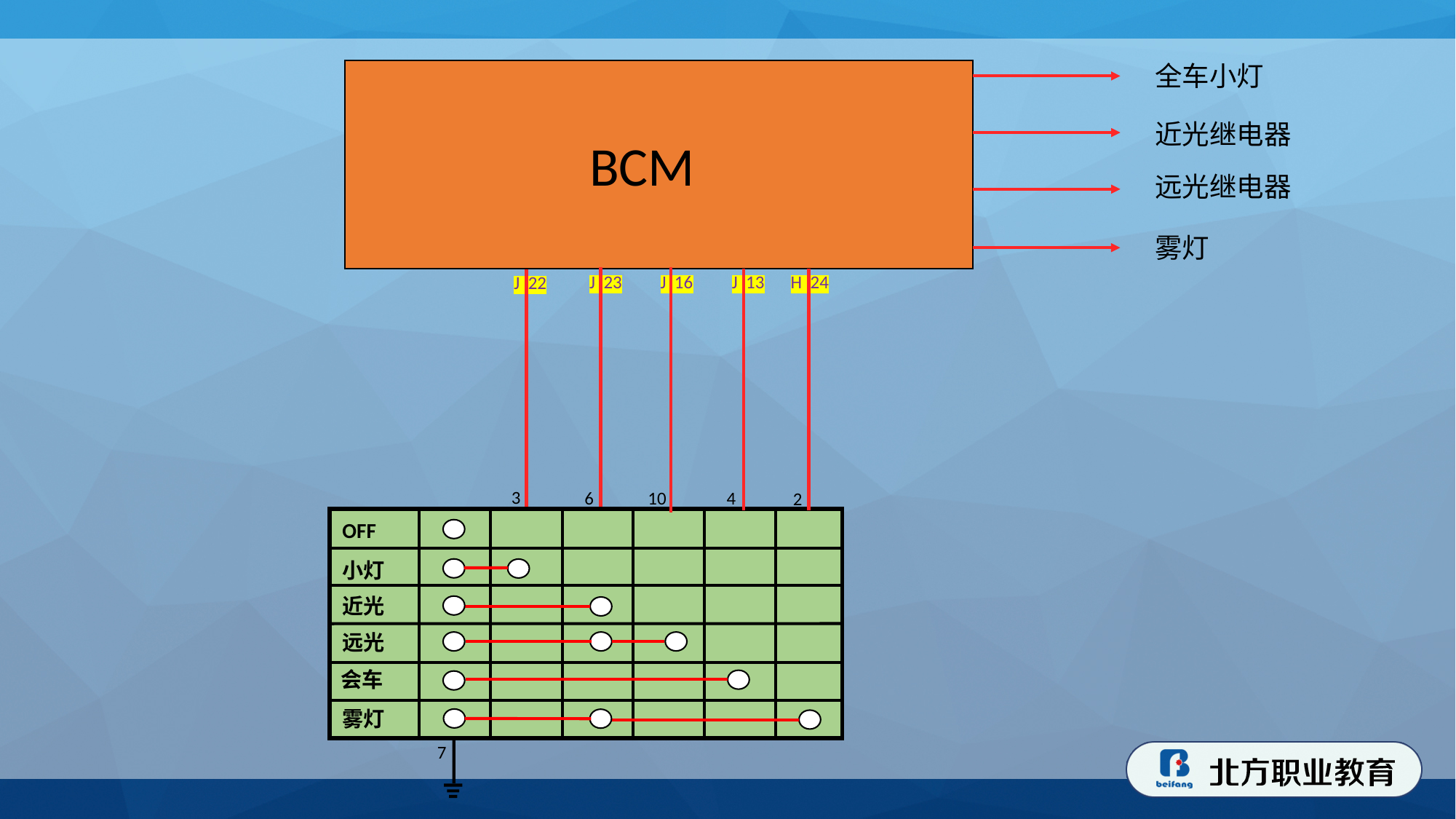

全车小灯

近光继电器
BCM
远光继电器
雾灯
J  23
J  16
J  13
H  24
J  22
3
6
10
4
2

OFF

小灯

近光

远光

会车

雾灯

7